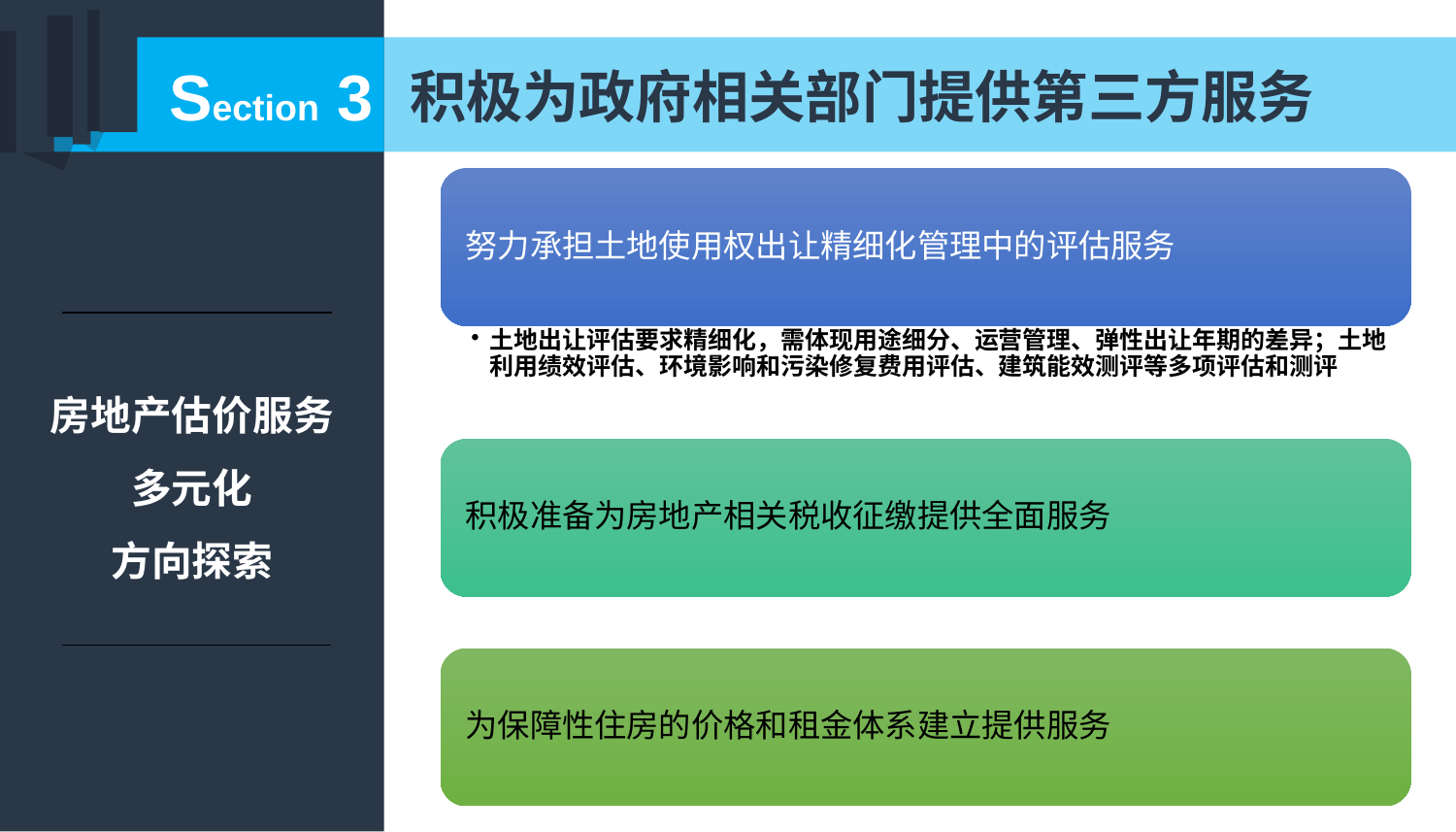

Section 3
积极为政府相关部门提供第三方服务
努力承担土地使用权出让精细化管理中的评估服务
土地出让评估要求精细化，需体现用途细分、运营管理、弹性出让年期的差异；土地利用绩效评估、环境影响和污染修复费用评估、建筑能效测评等多项评估和测评
积极准备为房地产相关税收征缴提供全面服务
为保障性住房的价格和租金体系建立提供服务
房地产估价服务
多元化
方向探索